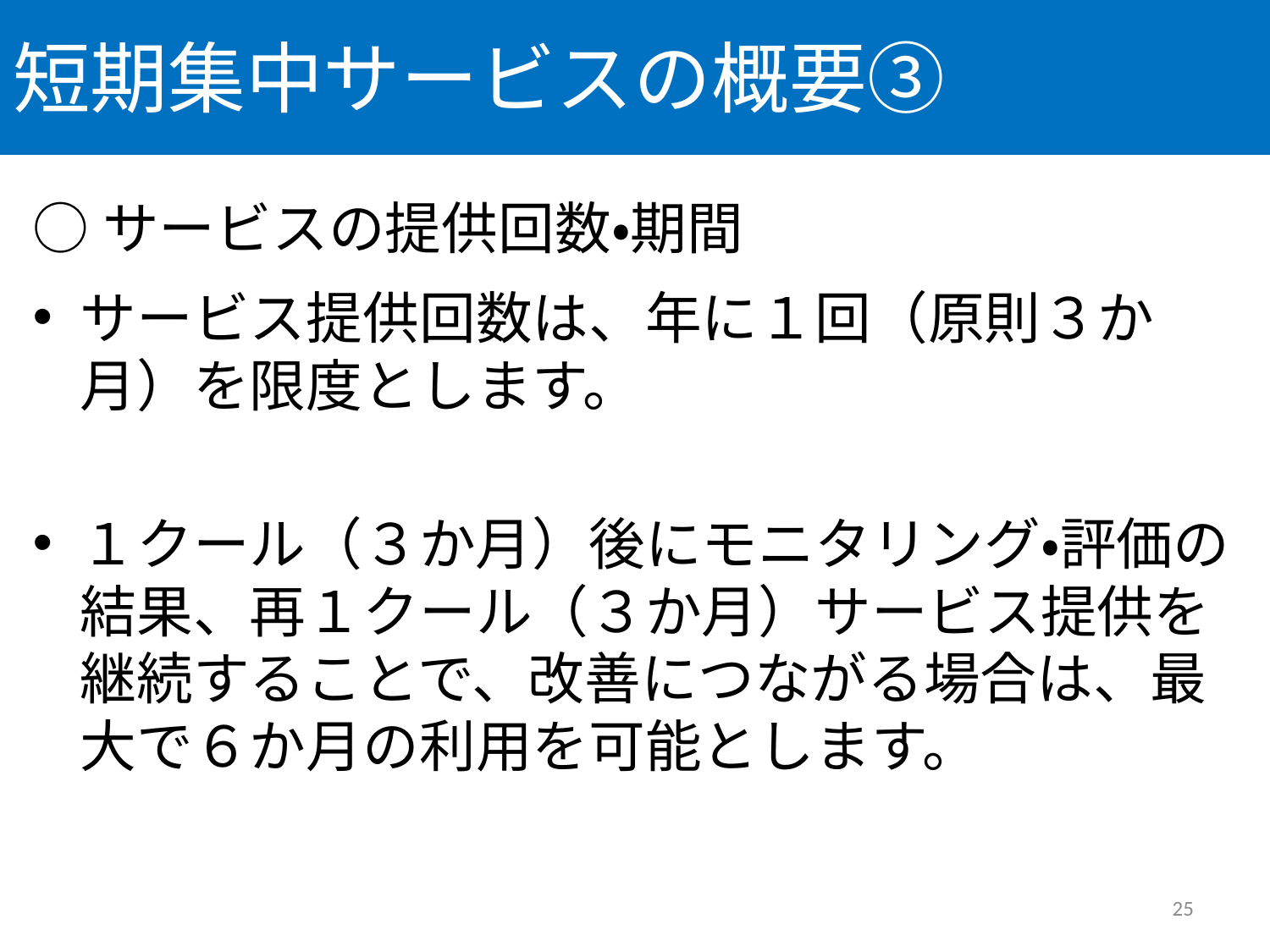

# 短期集中サービスの概要③
○サービスの提供回数・期間
サービス提供回数は、年に１回（原則３か月）を限度とします。

１クール（３か月）後にモニタリング・評価の結果、再１クール（３か月）サービス提供を継続することで、改善につながる場合は、最大で６か月の利用を可能とします。
25